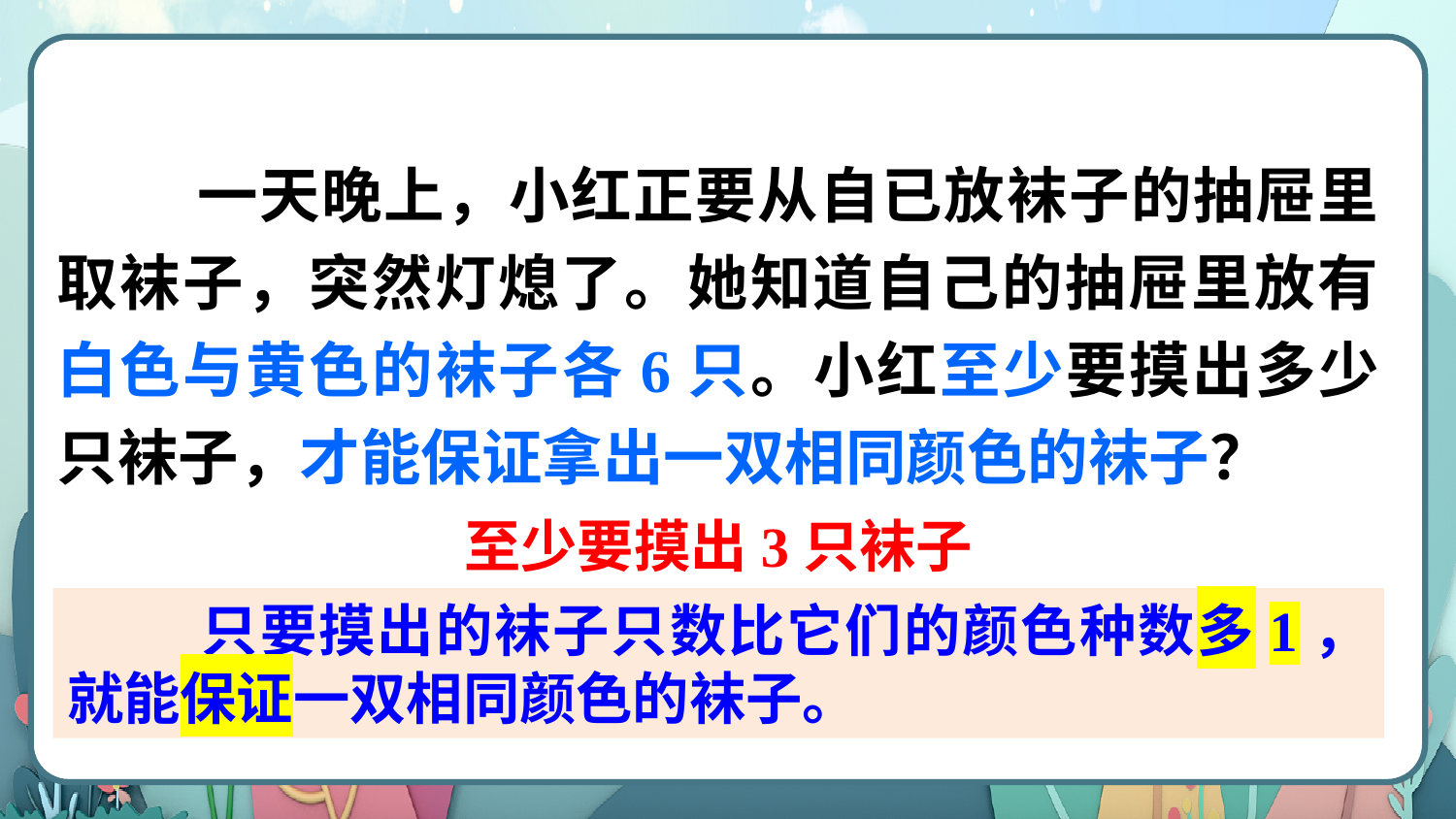

一天晚上，小红正要从自已放袜子的抽屉里取袜子，突然灯熄了。她知道自己的抽屉里放有白色与黄色的袜子各6只。小红至少要摸出多少只袜子，才能保证拿出一双相同颜色的袜子？
至少要摸出3只袜子
        只要摸出的袜子只数比它们的颜色种数多1，就能保证一双相同颜色的袜子。